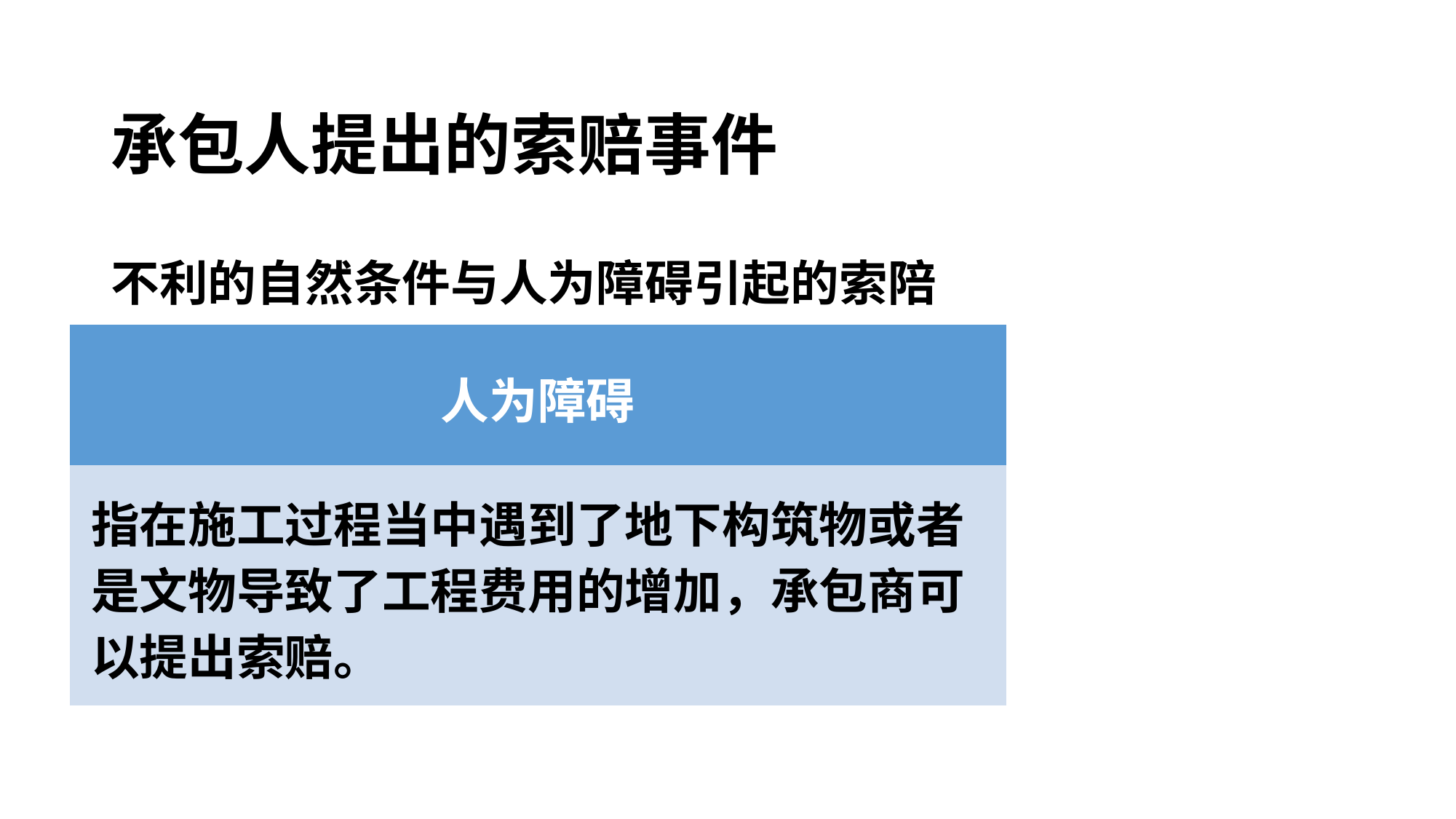

# 承包人提出的索赔事件
不利的自然条件与人为障碍引起的索陪
人为障碍
指在施工过程当中遇到了地下构筑物或者是文物导致了工程费用的增加，承包商可以提出索赔。